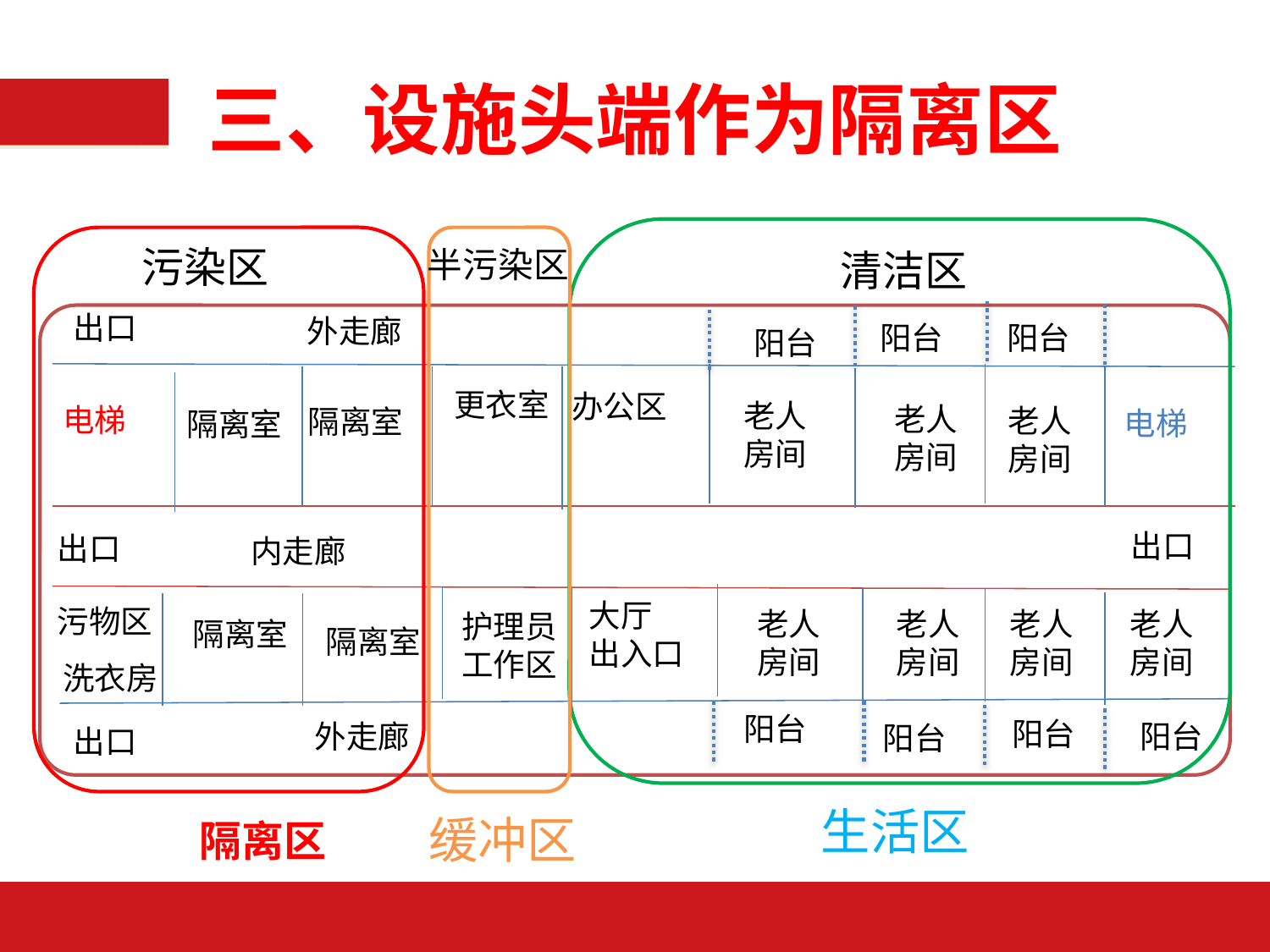

# 三、设施头端作为隔离区

 污染区
半污染区
清洁区
出口
外走廊

阳台
阳台
阳台
更衣室
办公区
老人
房间
老人
房间
电梯
老人
房间
隔离室
电梯
隔离室
出口
出口
内走廊
大厅
出入口
污物区
老人
房间
老人
房间
老人
房间
老人
房间
护理员工作区
隔离室
隔离室
洗衣房
阳台
阳台
外走廊
阳台
阳台
出口
生活区
缓冲区
隔离区